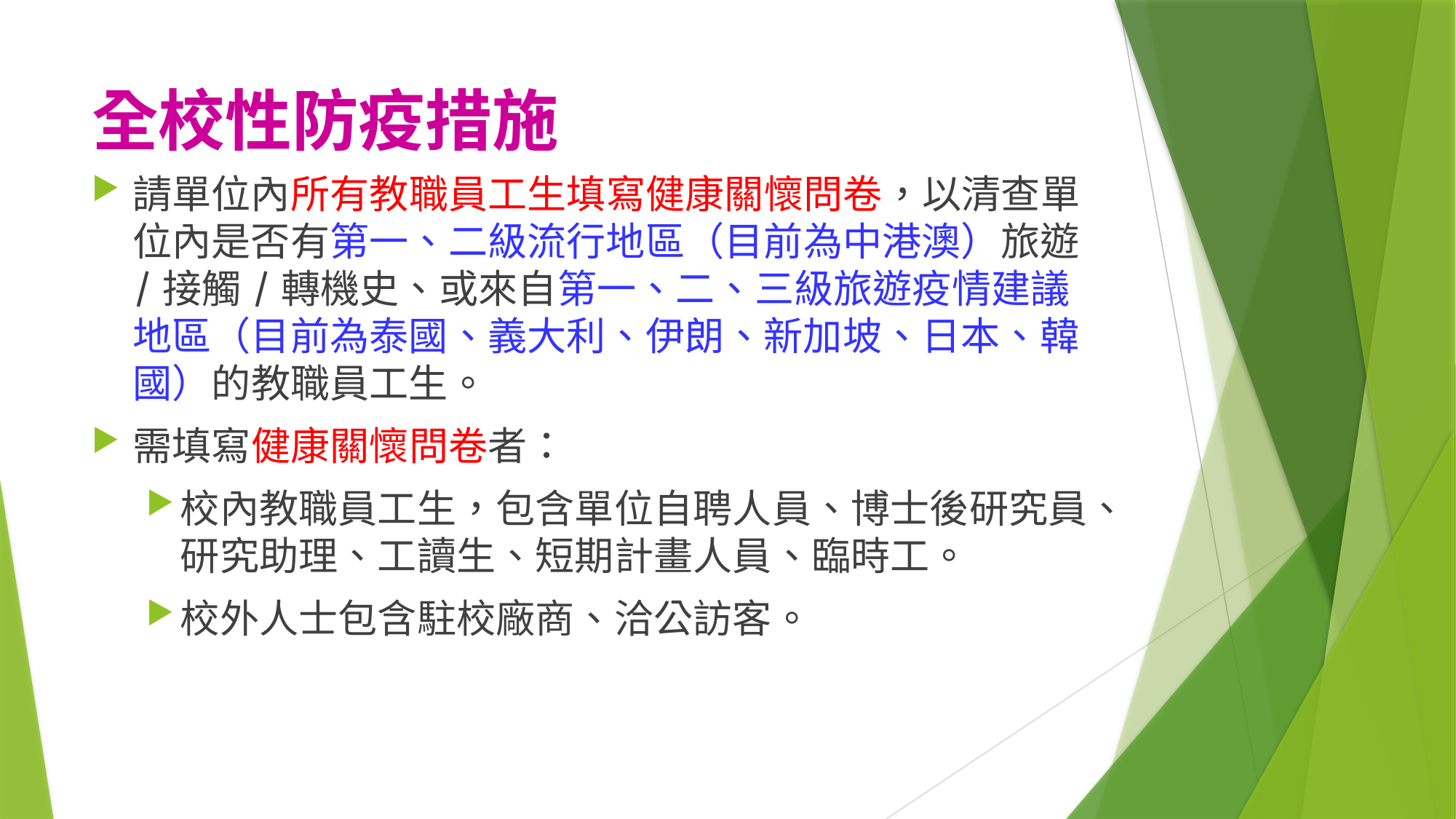

# 全校性防疫措施
請單位內所有教職員工生填寫健康關懷問卷，以清查單位內是否有第一、二級流行地區（目前為中港澳）旅遊/接觸/轉機史、或來自第一、二、三級旅遊疫情建議地區（目前為泰國、義大利、伊朗、新加坡、日本、韓國）的教職員工生。
需填寫健康關懷問卷者：
校內教職員工生，包含單位自聘人員、博士後研究員、研究助理、工讀生、短期計畫人員、臨時工。
校外人士包含駐校廠商、洽公訪客。